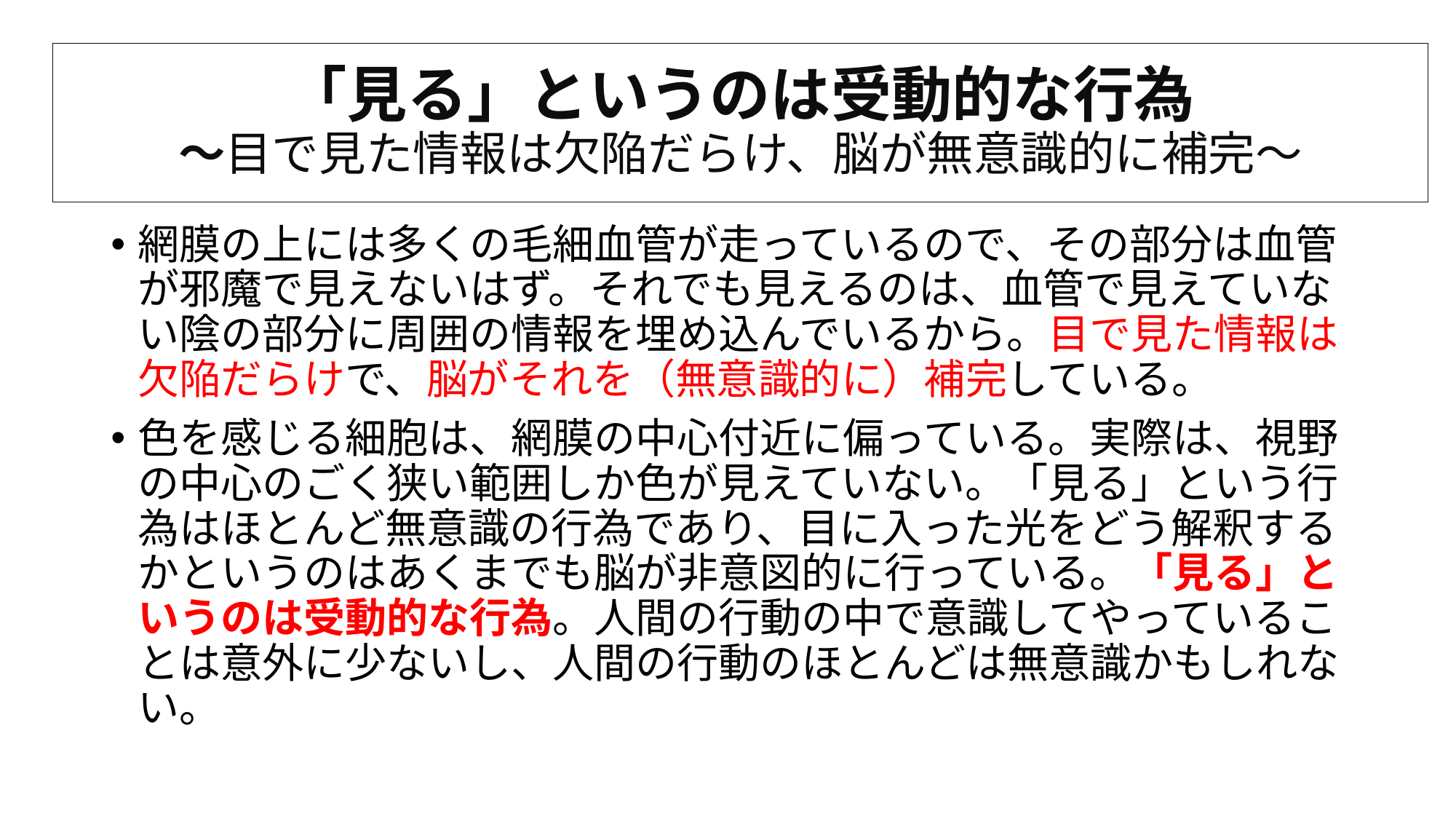

# 「見る」というのは受動的な行為 ～目で見た情報は欠陥だらけ、脳が無意識的に補完～
網膜の上には多くの毛細血管が走っているので、その部分は血管が邪魔で見えないはず。それでも見えるのは、血管で見えていない陰の部分に周囲の情報を埋め込んでいるから。目で見た情報は欠陥だらけで、脳がそれを（無意識的に）補完している。
色を感じる細胞は、網膜の中心付近に偏っている。実際は、視野の中心のごく狭い範囲しか色が見えていない。「見る」という行為はほとんど無意識の行為であり、目に入った光をどう解釈するかというのはあくまでも脳が非意図的に行っている。「見る」というのは受動的な行為。人間の行動の中で意識してやっていることは意外に少ないし、人間の行動のほとんどは無意識かもしれない。